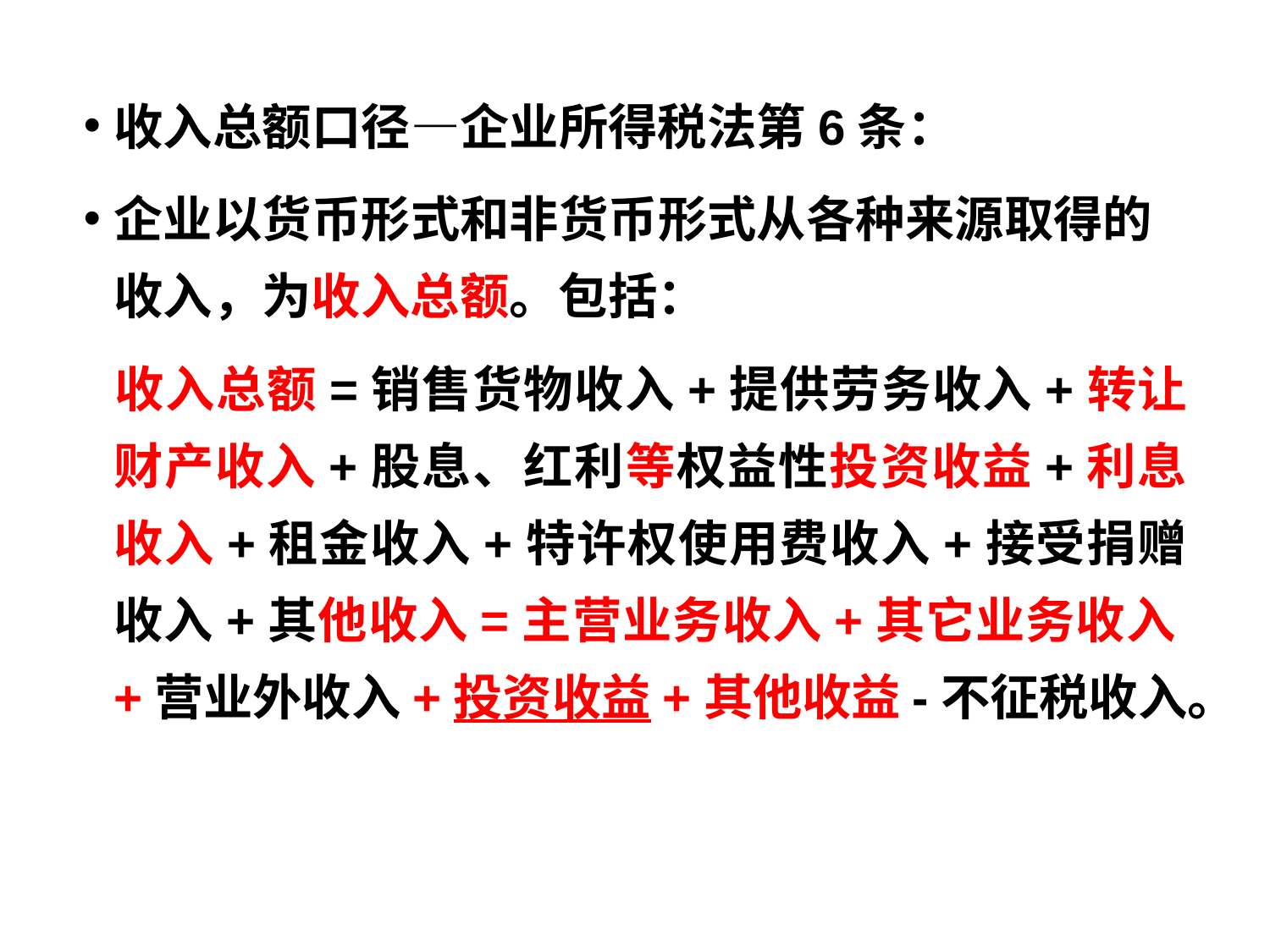

收入总额口径—企业所得税法第6条：
企业以货币形式和非货币形式从各种来源取得的收入，为收入总额。包括：
	收入总额=销售货物收入+提供劳务收入+转让财产收入+股息、红利等权益性投资收益+利息收入+租金收入+特许权使用费收入+接受捐赠收入+其他收入=主营业务收入+其它业务收入+营业外收入+投资收益+其他收益-不征税收入。